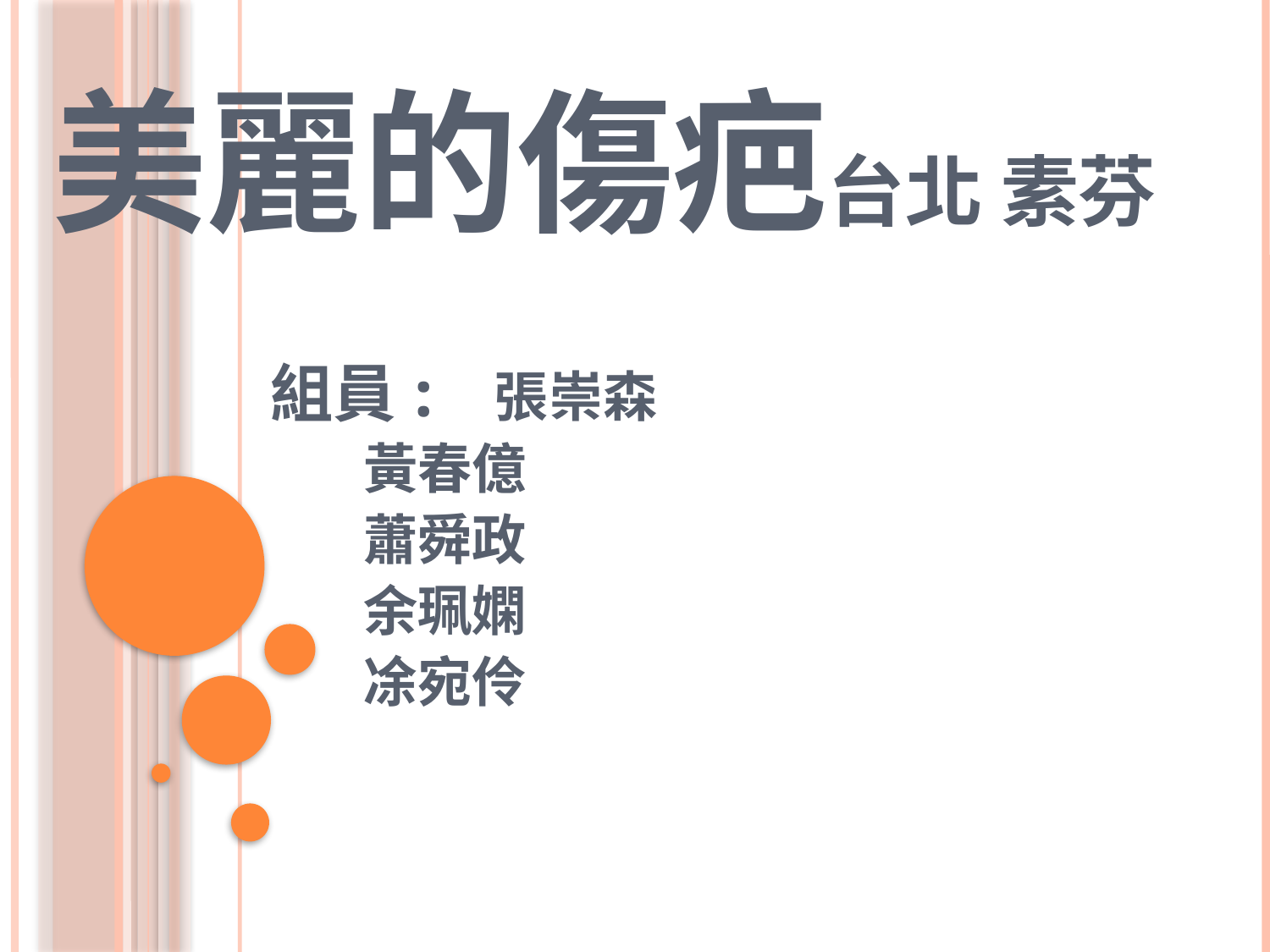

# 美麗的傷疤台北 素芬
組員:  張崇森
       黃春億
       蕭舜政
       余珮嫻
       凃宛伶